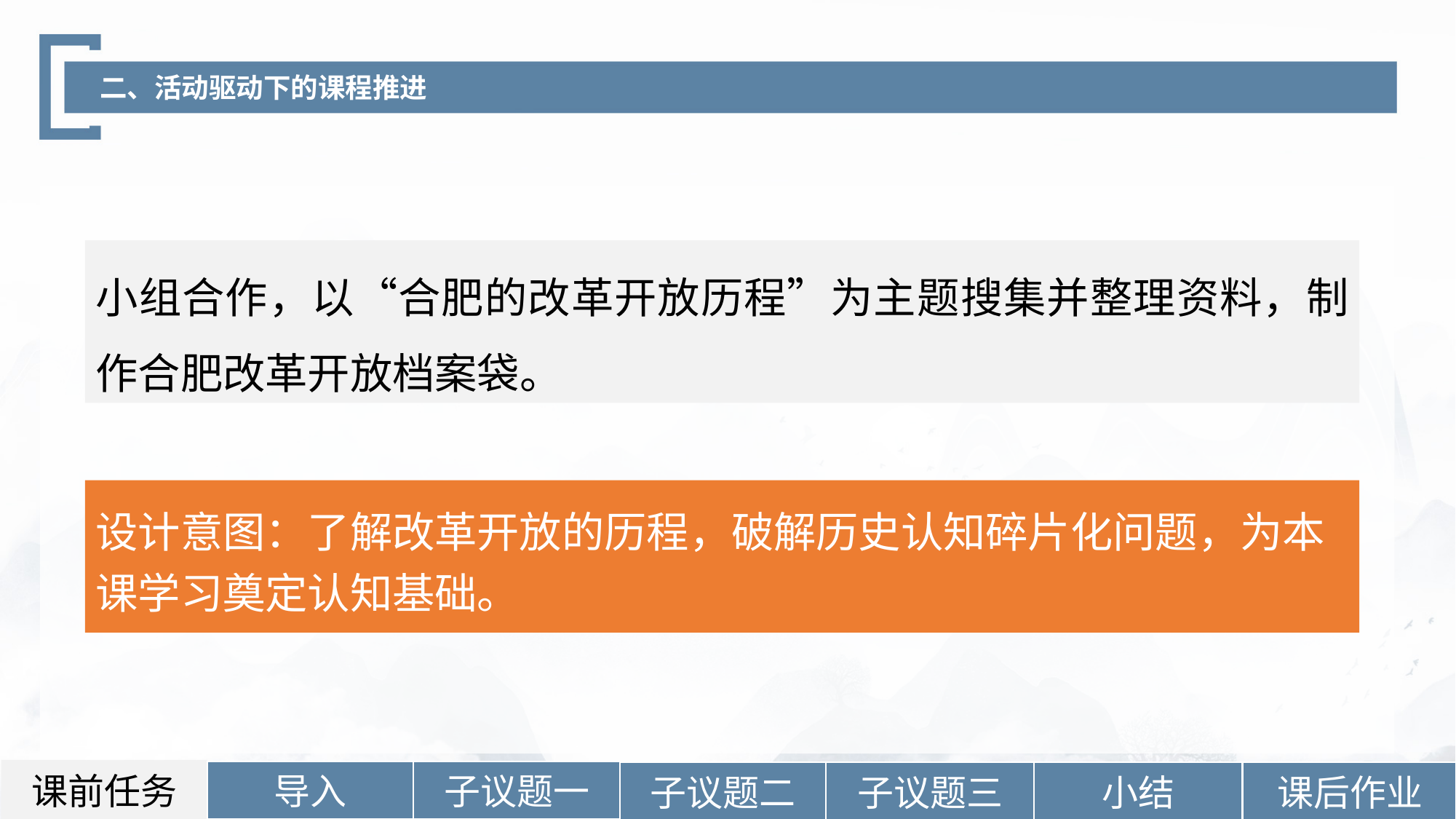

二、活动驱动下的课程推进
小组合作，以“合肥的改革开放历程”为主题搜集并整理资料，制作合肥改革开放档案袋。
设计意图：了解改革开放的历程，破解历史认知碎片化问题，为本课学习奠定认知基础。
课前任务
导入
子议题一
小结
课后作业
子议题二
子议题三